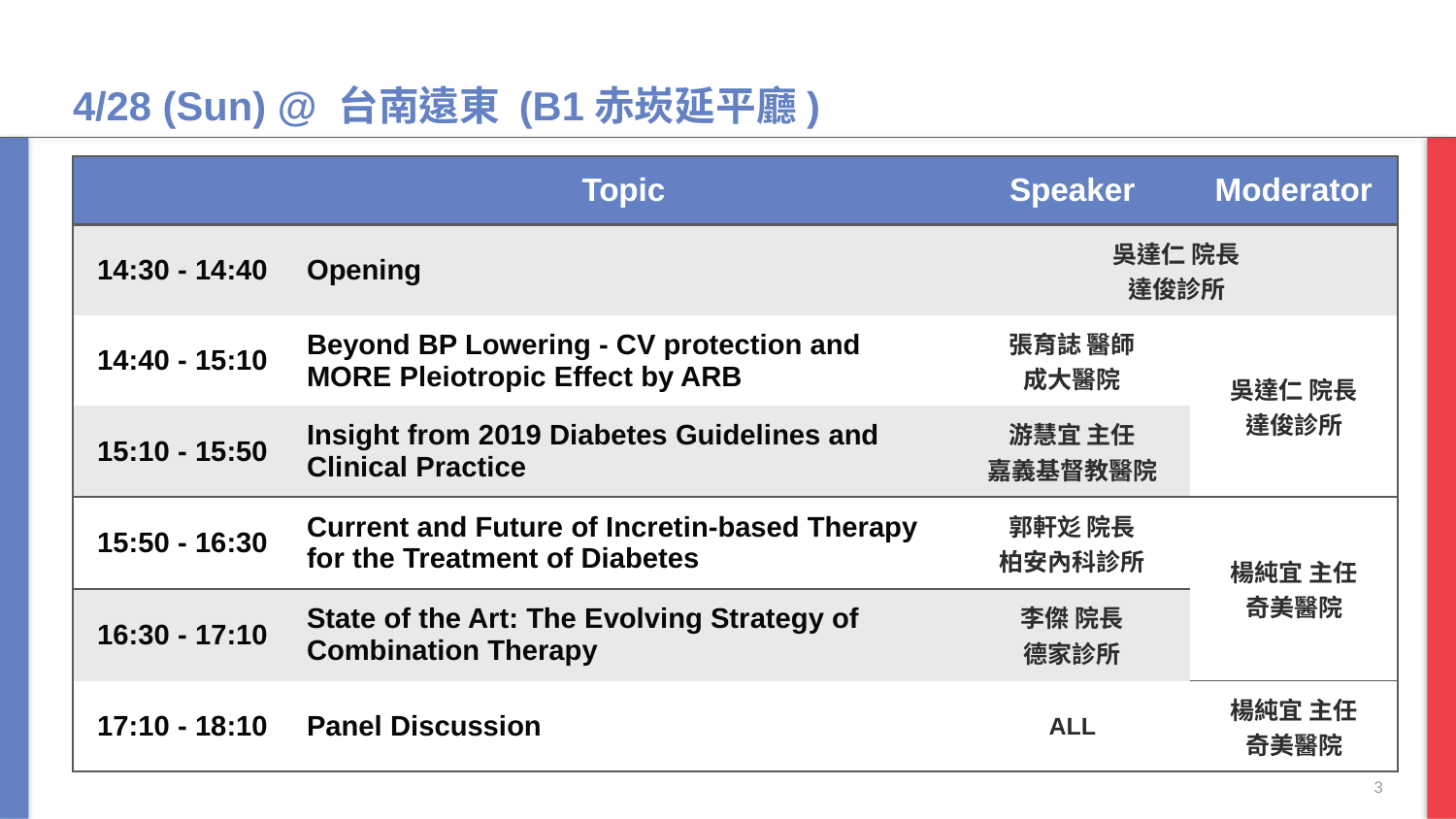

# 4/28 (Sun) @ 台南遠東 (B1赤崁延平廳)
|  | Topic | Speaker | Moderator |
| --- | --- | --- | --- |
| 14:30 - 14:40 | Opening | 吳達仁 院長 達俊診所 |  |
| 14:40 - 15:10 | Beyond BP Lowering - CV protection and MORE Pleiotropic Effect by ARB | 張育誌 醫師 成大醫院 | 吳達仁 院長 達俊診所 |
| 15:10 - 15:50 | Insight from 2019 Diabetes Guidelines and Clinical Practice | 游慧宜 主任 嘉義基督教醫院 |  |
| 15:50 - 16:30 | Current and Future of Incretin-based Therapy for the Treatment of Diabetes | 郭軒彣 院長 柏安內科診所 | 楊純宜 主任 奇美醫院 |
| 16:30 - 17:10 | State of the Art: The Evolving Strategy of Combination Therapy | 李傑 院長 德家診所 |  |
| 17:10 - 18:10 | Panel Discussion | ALL | 楊純宜 主任 奇美醫院 |
3